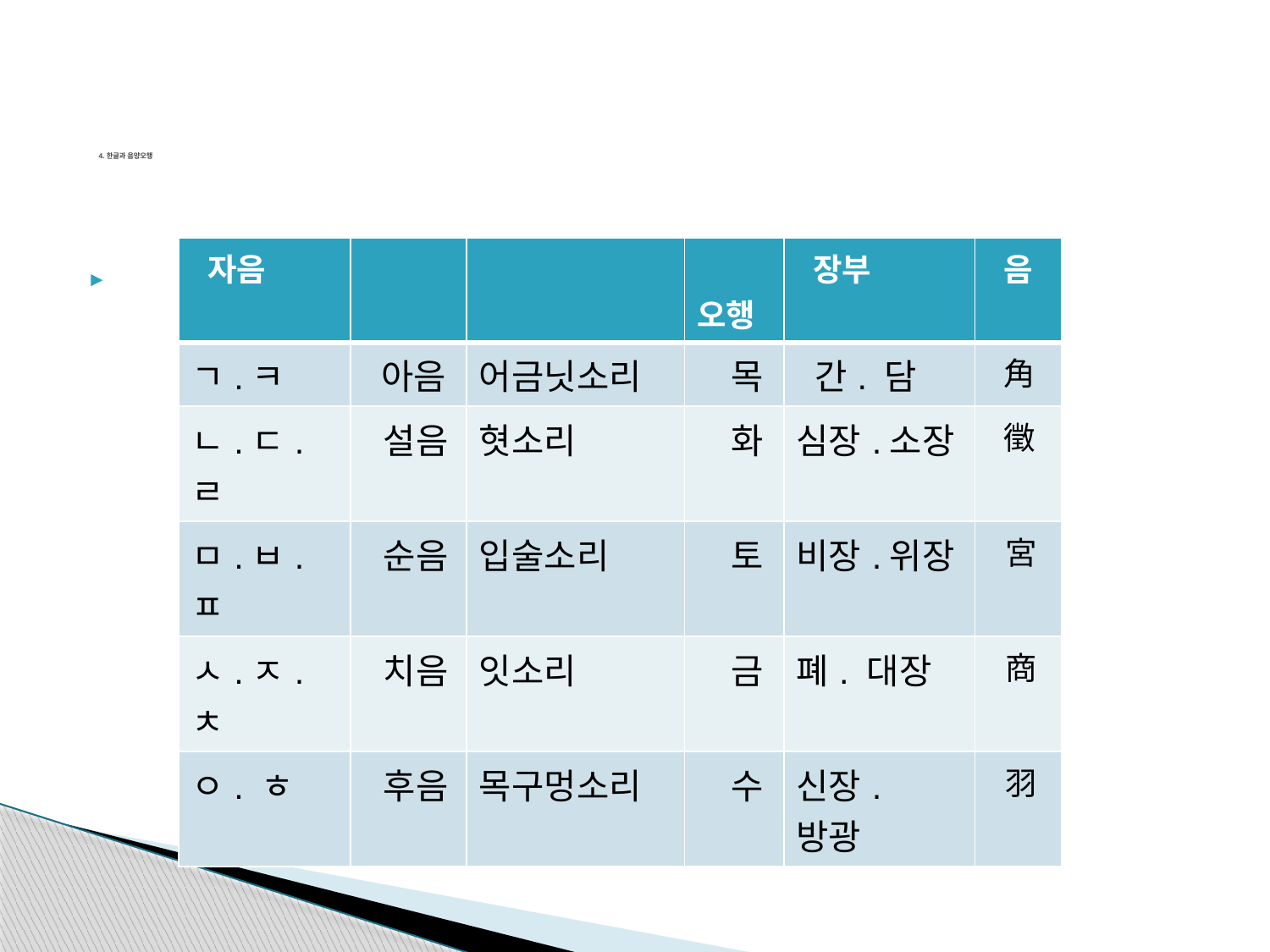

# 4. 한글과 음양오행

                 모음            ㅏ, ㅑ 는 나가는 소리
                             ㅏ, ㅑ 는 나는 소리
                             ㅓ, ㅕ 는 드는 소리
                             ㅗ, ㅛ 는 올리는 소리
                             ㅜ, ㅠ 는 내리는 소리
                             ㅡ, 는 균형을 잡는 소리
                             ㅣ, 는 중심을 잡는 소리

| 자음 |  |  | 오행 | 장부 | 음 |
| --- | --- | --- | --- | --- | --- |
| ㄱ.ㅋ | 아음 | 어금닛소리 | 목 | 간. 담 | 角 |
| ㄴ.ㄷ. ㄹ | 설음 | 혓소리 | 화 | 심장.소장 | 徵 |
| ㅁ.ㅂ.ㅍ | 순음 | 입술소리 | 토 | 비장.위장 | 宮 |
| ㅅ.ㅈ.ㅊ | 치음 | 잇소리 | 금 | 폐. 대장 | 商 |
| ㅇ. ㅎ | 후음 | 목구멍소리 | 수 | 신장. 방광 | 羽 |